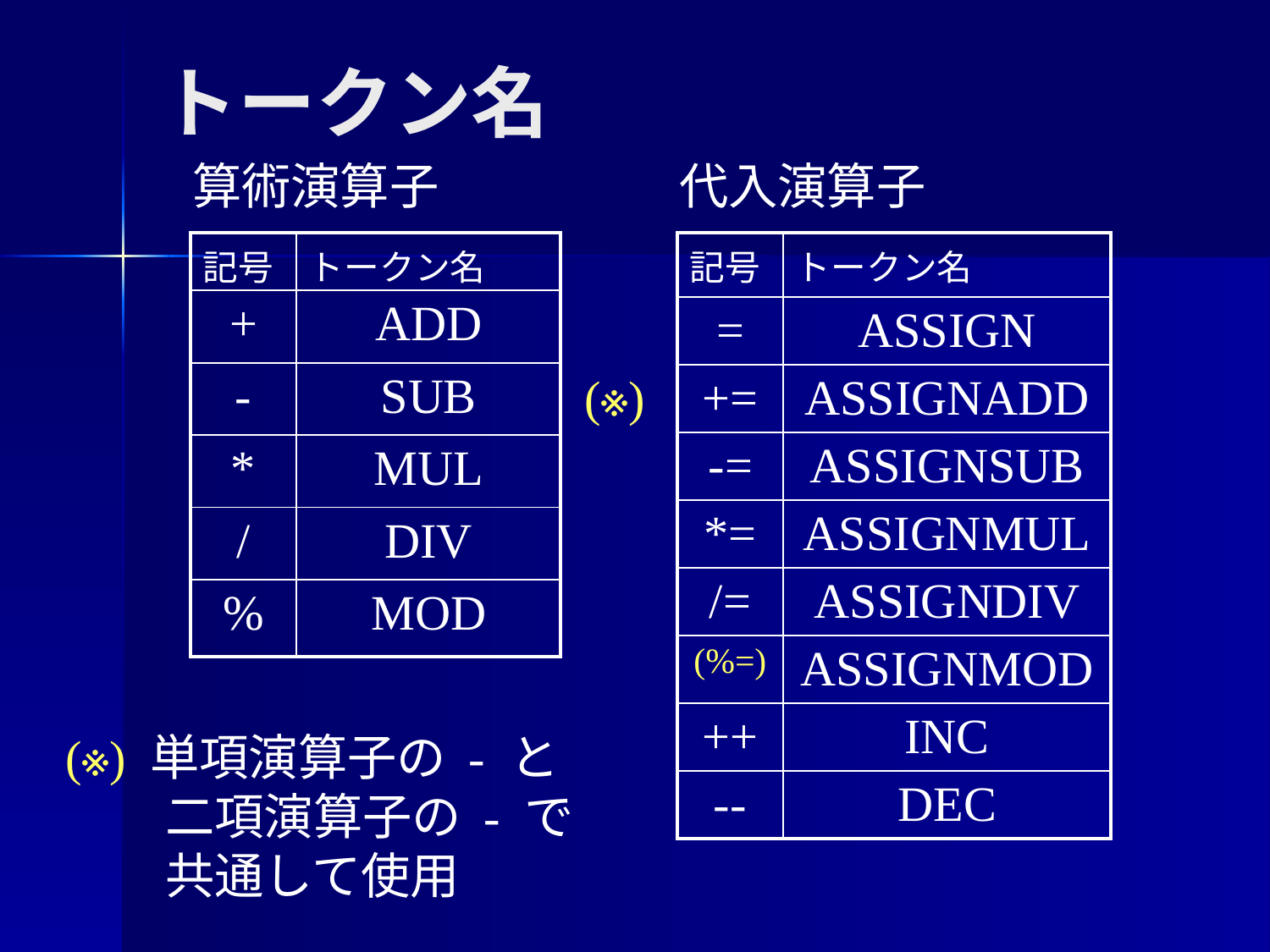

# トークン名
算術演算子
代入演算子
| 記号 | トークン名 |
| --- | --- |
| + | ADD |
| - | SUB |
| \* | MUL |
| / | DIV |
| % | MOD |
| 記号 | トークン名 |
| --- | --- |
| = | ASSIGN |
| += | ASSIGNADD |
| -= | ASSIGNSUB |
| \*= | ASSIGNMUL |
| /= | ASSIGNDIV |
| (%=) | ASSIGNMOD |
| ++ | INC |
| -- | DEC |
(※)
(※) 単項演算子の - と
        二項演算子の - で
        共通して使用